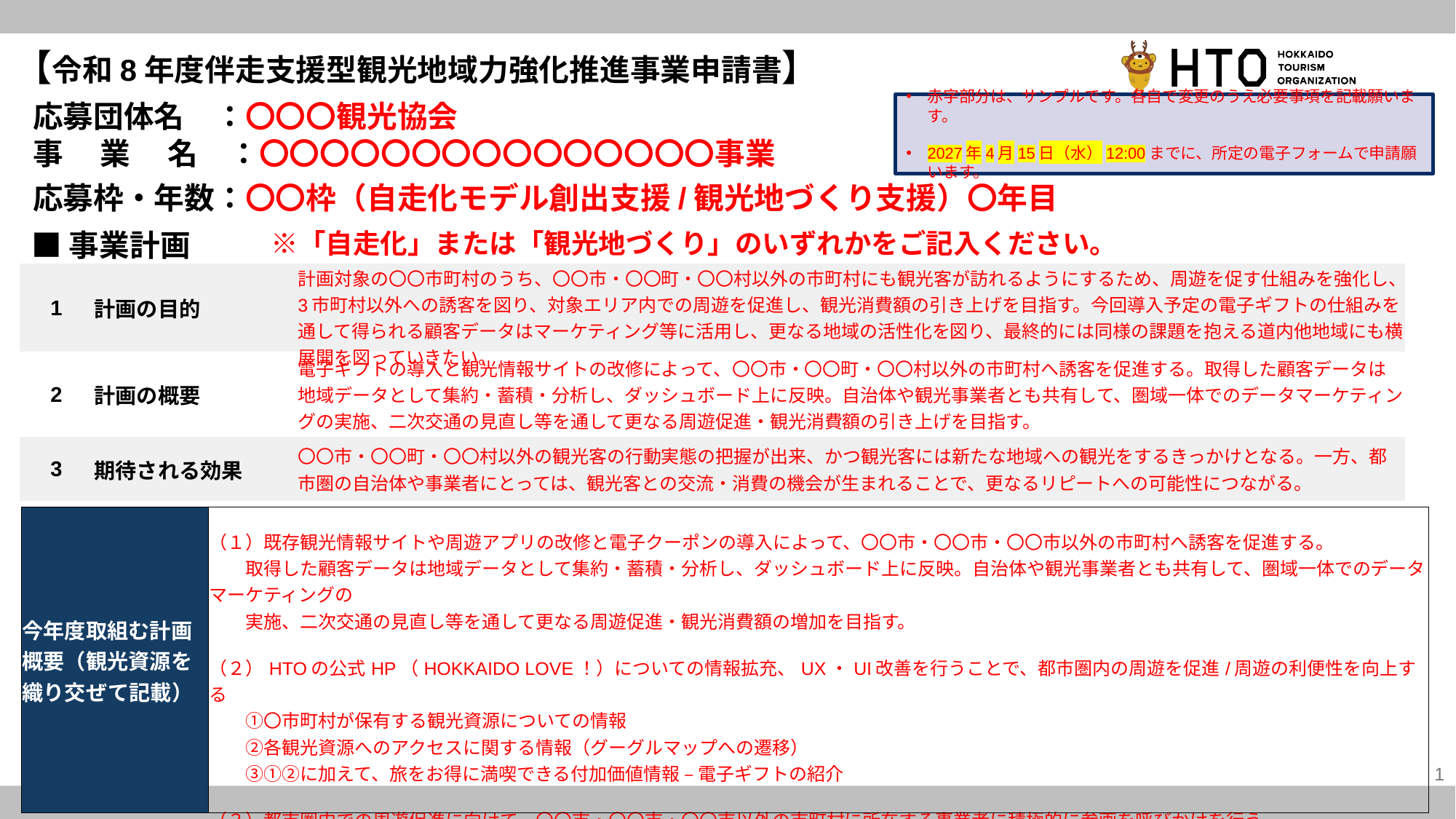

【令和8年度伴走支援型観光地域力強化推進事業申請書】
応募団体名　：〇〇〇観光協会
事 　業 　名　：〇〇〇〇〇〇〇〇〇〇〇〇〇〇〇事業
赤字部分は、サンプルです。各自で変更のうえ必要事項を記載願います。
2027年4月15日（水）12:00までに、所定の電子フォームで申請願います。
応募枠・年数：〇〇枠（自走化モデル創出支援/観光地づくり支援）〇年目
■事業計画
　※「自走化」または「観光地づくり」のいずれかをご記入ください。
| 1 | 計画の目的 | 計画対象の〇〇市町村のうち、〇〇市・〇〇町・〇〇村以外の市町村にも観光客が訪れるようにするため、周遊を促す仕組みを強化し、3市町村以外への誘客を図り、対象エリア内での周遊を促進し、観光消費額の引き上げを目指す。今回導入予定の電子ギフトの仕組みを通して得られる顧客データはマーケティング等に活用し、更なる地域の活性化を図り、最終的には同様の課題を抱える道内他地域にも横展開を図っていきたい。 |
| --- | --- | --- |
| 2 | 計画の概要 | 電子ギフトの導入と観光情報サイトの改修によって、〇〇市・〇〇町・〇〇村以外の市町村へ誘客を促進する。取得した顧客データは地域データとして集約・蓄積・分析し、ダッシュボード上に反映。自治体や観光事業者とも共有して、圏域一体でのデータマーケティングの実施、二次交通の見直し等を通して更なる周遊促進・観光消費額の引き上げを目指す。​ |
| 3 | 期待される効果 | 〇〇市・〇〇町・〇〇村以外の観光客の行動実態の把握が出来、かつ観光客には新たな地域への観光をするきっかけとなる。一方、都市圏の自治体や事業者にとっては、観光客との交流・消費の機会が生まれることで、更なるリピートへの可能性につながる。 |
| 今年度取組む計画概要（観光資源を織り交ぜて記載） | （１）既存観光情報サイトや周遊アプリの改修と電子クーポンの導入によって、〇〇市・〇〇市・〇〇市以外の市町村へ誘客を促進する。 　　取得した顧客データは地域データとして集約・蓄積・分析し、ダッシュボード上に反映。自治体や観光事業者とも共有して、圏域一体でのデータマーケティングの 　　実施、二次交通の見直し等を通して更なる周遊促進・観光消費額の増加を目指す。 （２）HTOの公式HP（HOKKAIDO LOVE！）についての情報拡充、UX・UI改善を行うことで、都市圏内の周遊を促進/周遊の利便性を向上する 　　①〇市町村が保有する観光資源についての情報 　　②各観光資源へのアクセスに関する情報（グーグルマップへの遷移） 　　③①②に加えて、旅をお得に満喫できる付加価値情報 – 電子ギフトの紹介 （３）都市圏内での周遊促進に向けて、〇〇市・〇〇市・〇〇市以外の市町村に所在する事業者に積極的に参画を呼びかけを行う。 |
| --- | --- |
1